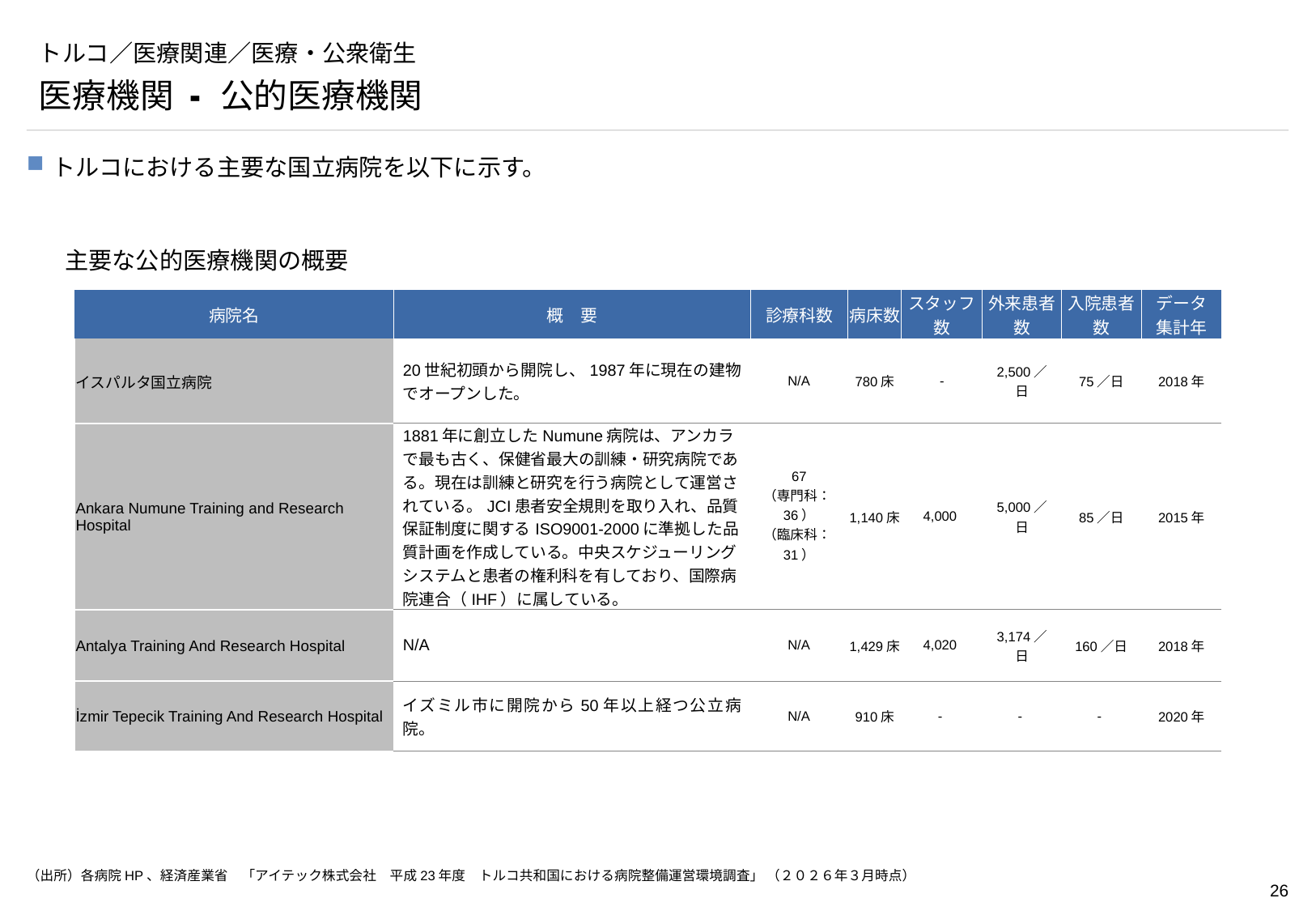

# トルコ／医療関連／医療・公衆衛生
医療機関 - 公的医療機関
トルコにおける主要な国立病院を以下に示す。
主要な公的医療機関の概要
| 病院名 | 概　要 | 診療科数 | 病床数 | スタッフ数 | 外来患者数 | 入院患者数 | データ 集計年 |
| --- | --- | --- | --- | --- | --- | --- | --- |
| イスパルタ国立病院 | 20世紀初頭から開院し、1987年に現在の建物でオープンした。 | N/A | 780床 | - | 2,500／日 | 75／日 | 2018年 |
| Ankara Numune Training and Research Hospital | 1881年に創立したNumune病院は、アンカラで最も古く、保健省最大の訓練・研究病院である。現在は訓練と研究を行う病院として運営されている。JCI患者安全規則を取り入れ、品質保証制度に関するISO9001-2000に準拠した品質計画を作成している。中央スケジューリングシステムと患者の権利科を有しており、国際病院連合（IHF）に属している。 | 67 （専門科：36） （臨床科：31） | 1,140床 | 4,000 | 5,000／日 | 85／日 | 2015年 |
| Antalya Training And Research Hospital | N/A | N/A | 1,429床 | 4,020 | 3,174／日 | 160／日 | 2018年 |
| İzmir Tepecik Training And Research Hospital | イズミル市に開院から50年以上経つ公立病院。 | N/A | 910床 | - | - | - | 2020年 |
（出所）各病院HP、経済産業省　「アイテック株式会社　平成23年度　トルコ共和国における病院整備運営環境調査」 （２０２６年３月時点）